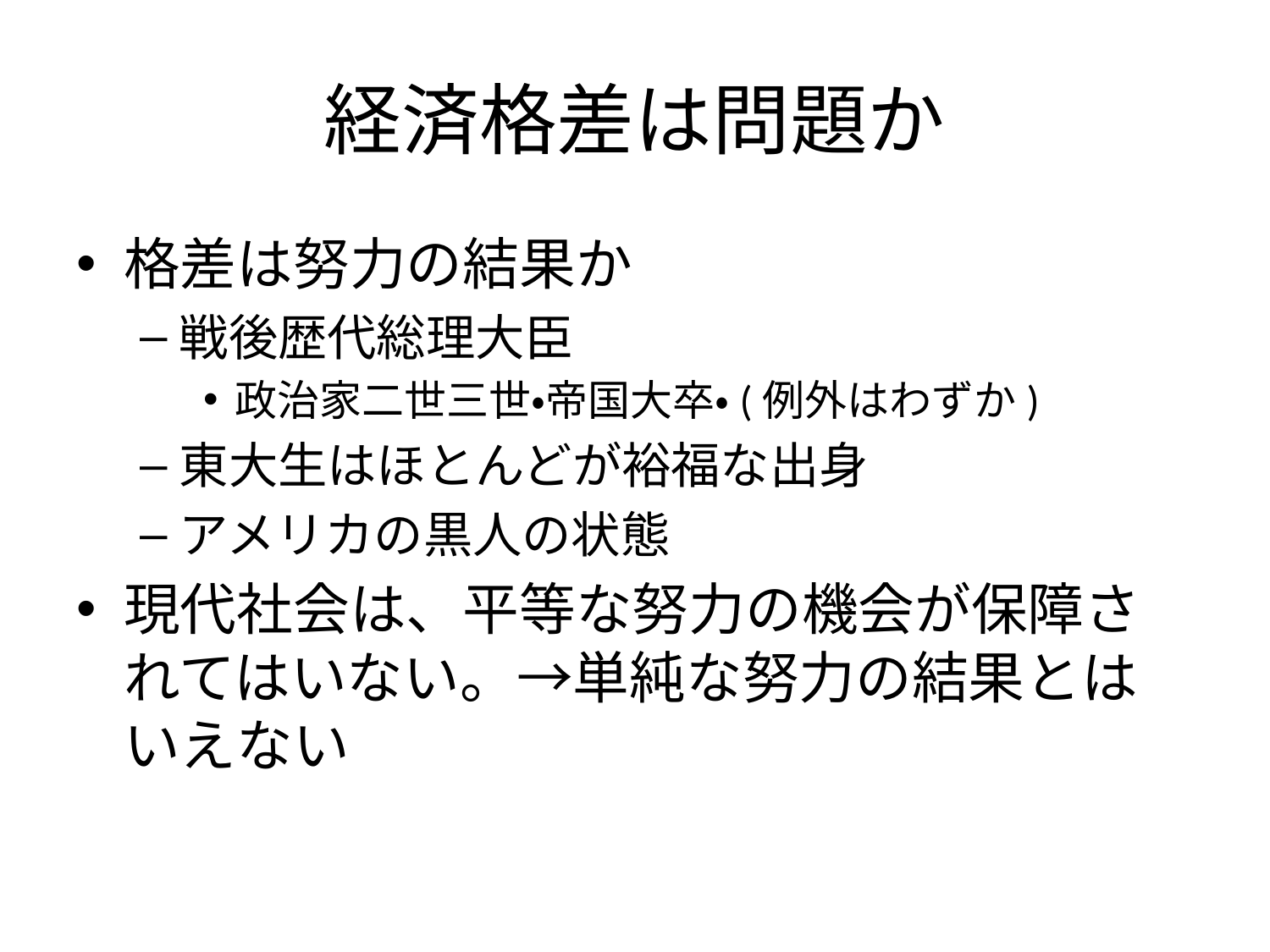

# 経済格差は問題か
格差は努力の結果か
戦後歴代総理大臣
政治家二世三世・帝国大卒・(例外はわずか)
東大生はほとんどが裕福な出身
アメリカの黒人の状態
現代社会は、平等な努力の機会が保障されてはいない。→単純な努力の結果とはいえない